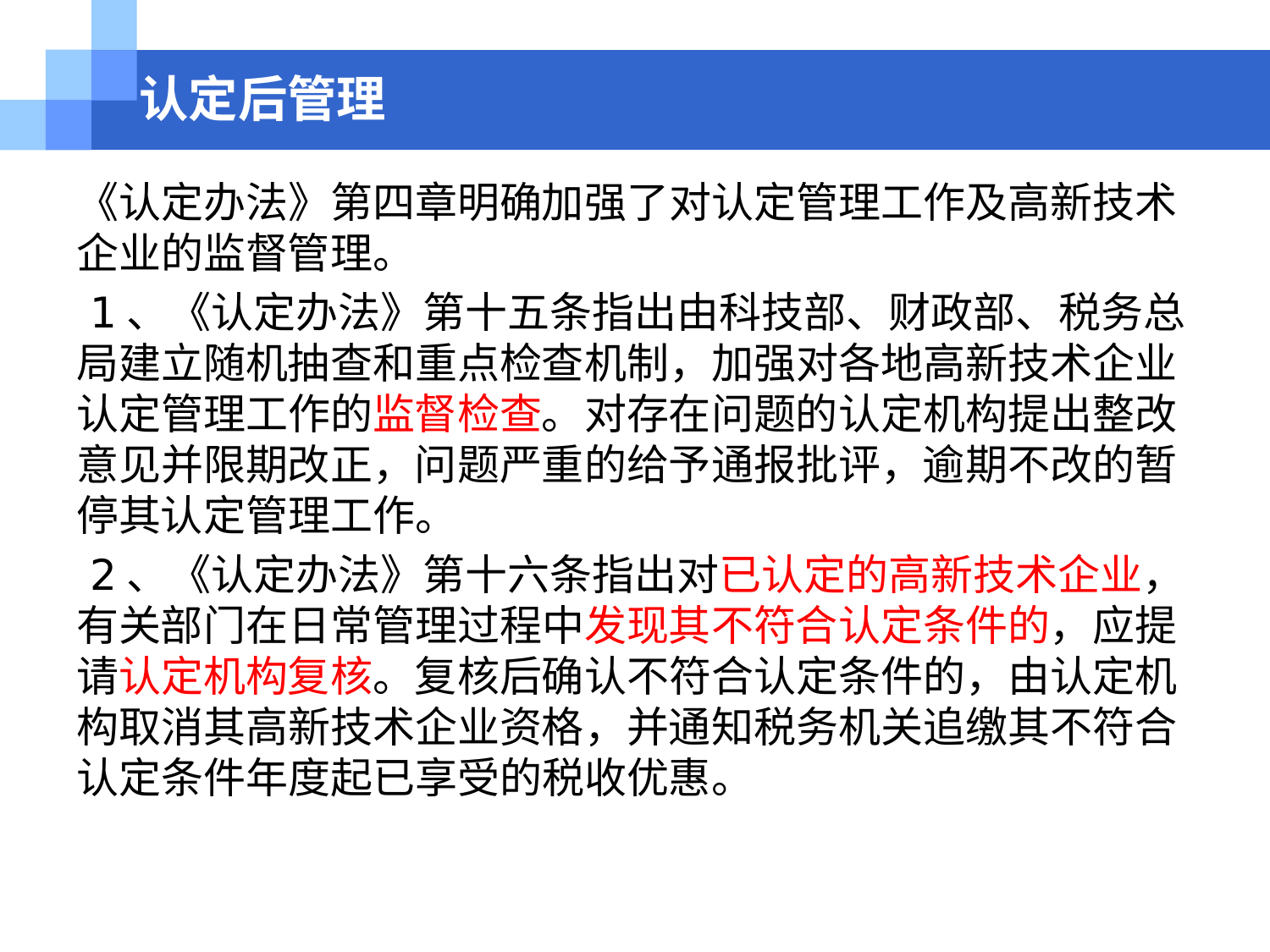

认定后管理
《认定办法》第四章明确加强了对认定管理工作及高新技术企业的监督管理。
 1、《认定办法》第十五条指出由科技部、财政部、税务总局建立随机抽查和重点检查机制，加强对各地高新技术企业认定管理工作的监督检查。对存在问题的认定机构提出整改意见并限期改正，问题严重的给予通报批评，逾期不改的暂停其认定管理工作。
 2、《认定办法》第十六条指出对已认定的高新技术企业，有关部门在日常管理过程中发现其不符合认定条件的，应提请认定机构复核。复核后确认不符合认定条件的，由认定机构取消其高新技术企业资格，并通知税务机关追缴其不符合认定条件年度起已享受的税收优惠。